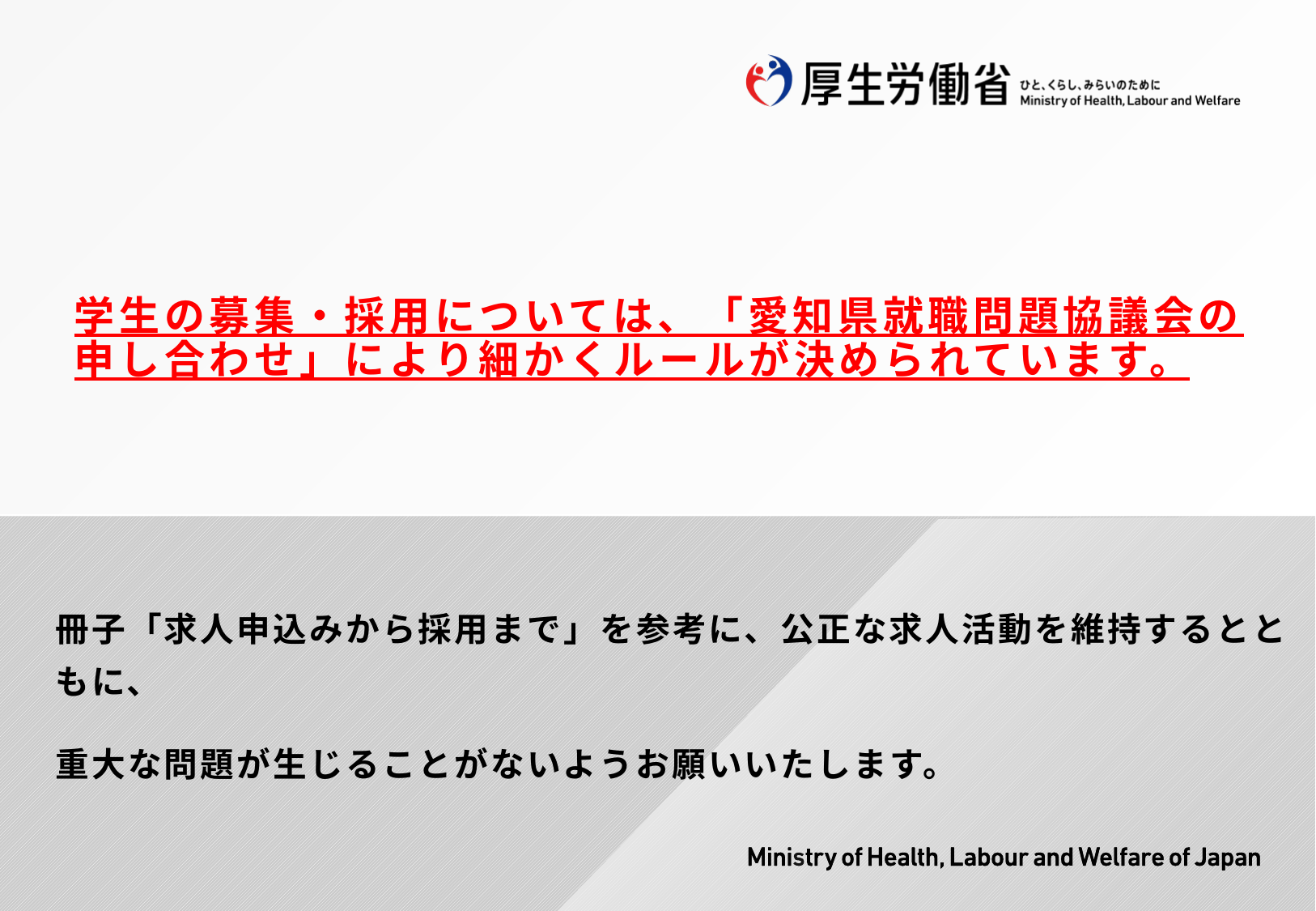

# 学生の募集・採用については、「愛知県就職問題協議会の申し合わせ」により細かくルールが決められています。
冊子「求人申込みから採用まで」を参考に、公正な求人活動を維持するとともに、
重大な問題が生じることがないようお願いいたします。